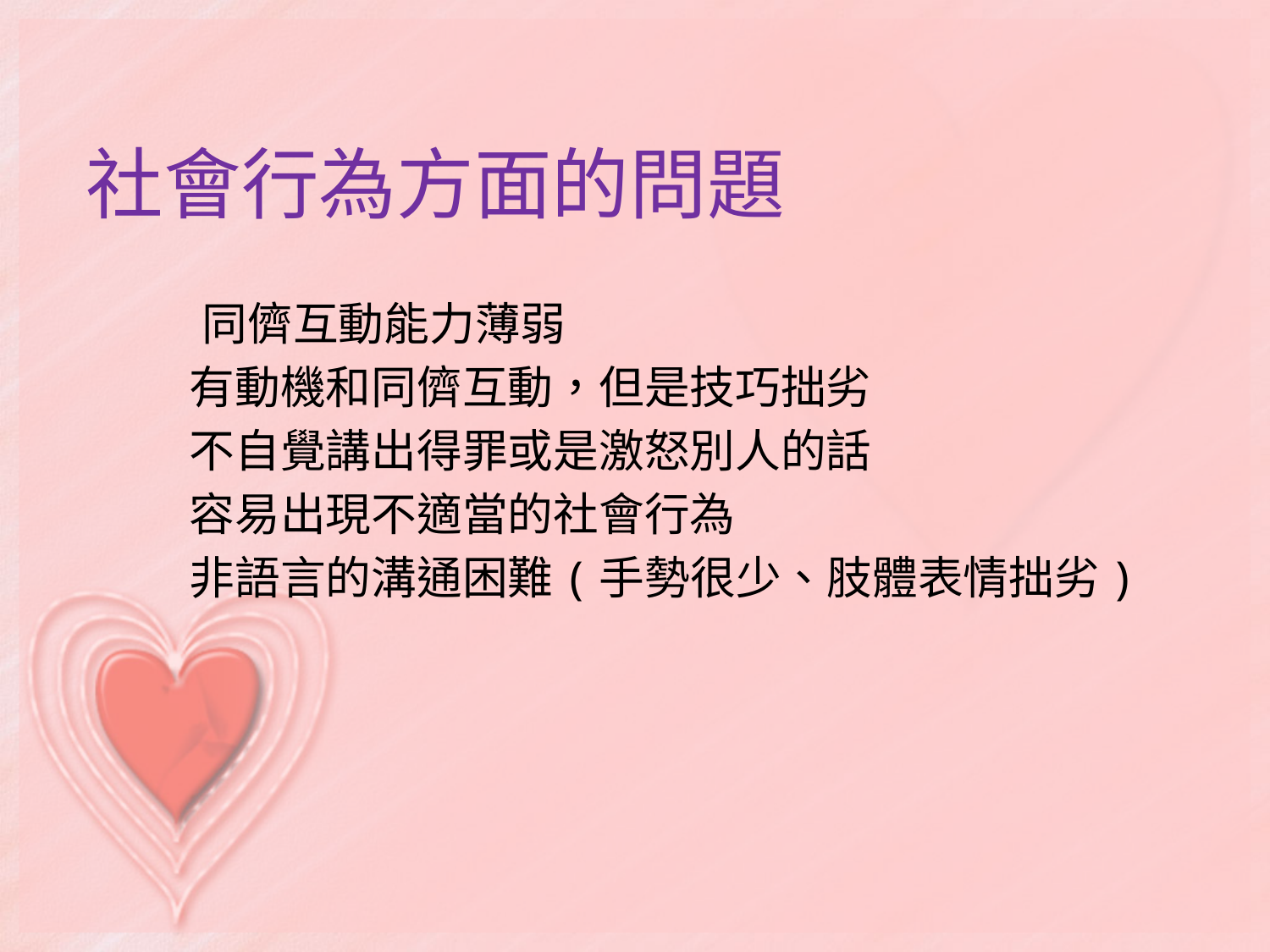

# 社會行為方面的問題

   同儕互動能力薄弱
 有動機和同儕互動，但是技巧拙劣
 不自覺講出得罪或是激怒別人的話
 容易出現不適當的社會行為
 非語言的溝通困難(手勢很少、肢體表情拙劣)